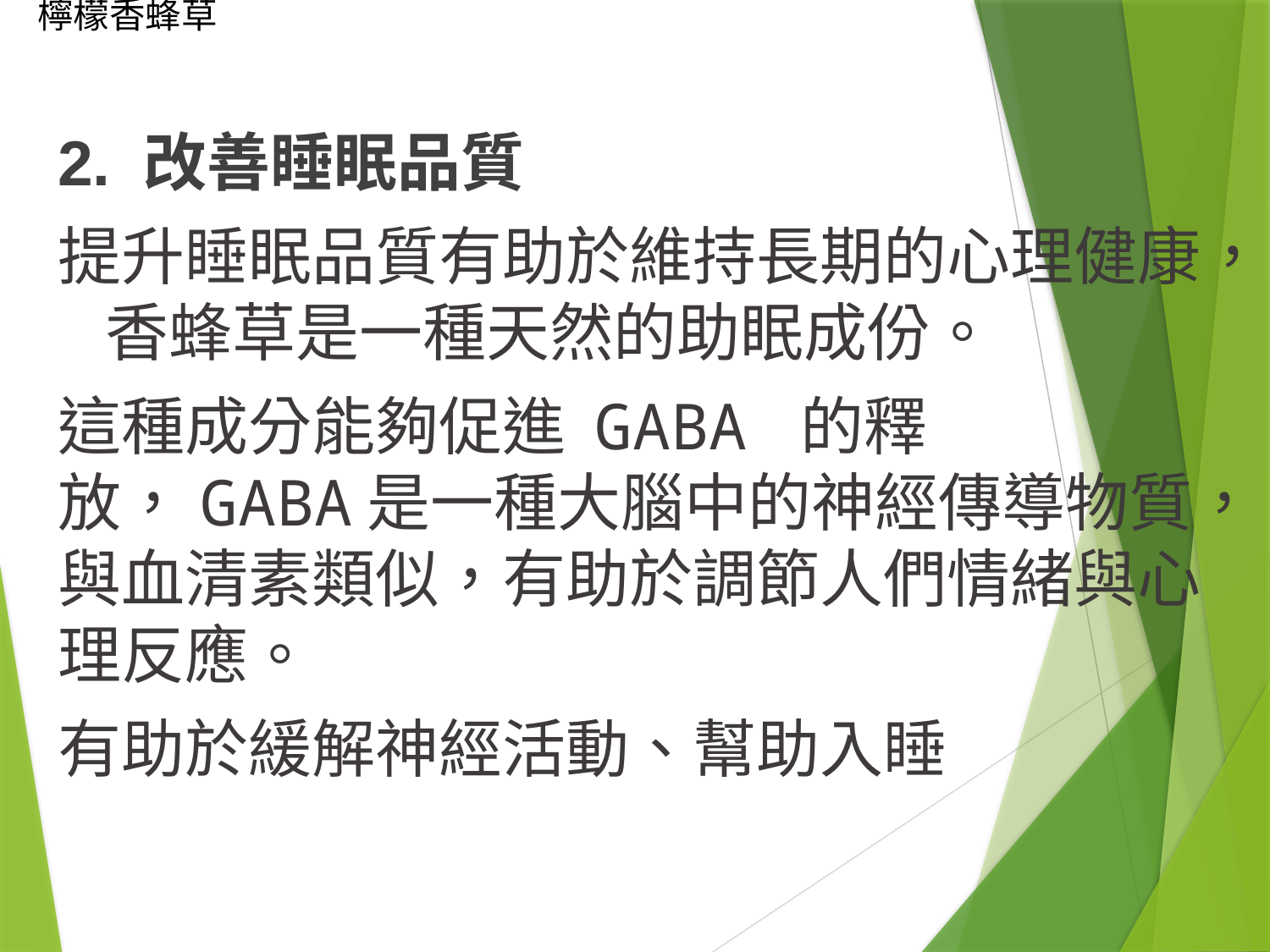

# 檸檬香蜂草
2. 改善睡眠品質
提升睡眠品質有助於維持長期的心理健康，香蜂草是一種天然的助眠成份。
這種成分能夠促進 GABA 的釋放，GABA是一種大腦中的神經傳導物質，與血清素類似，有助於調節人們情緒與心理反應。
有助於緩解神經活動、幫助入睡